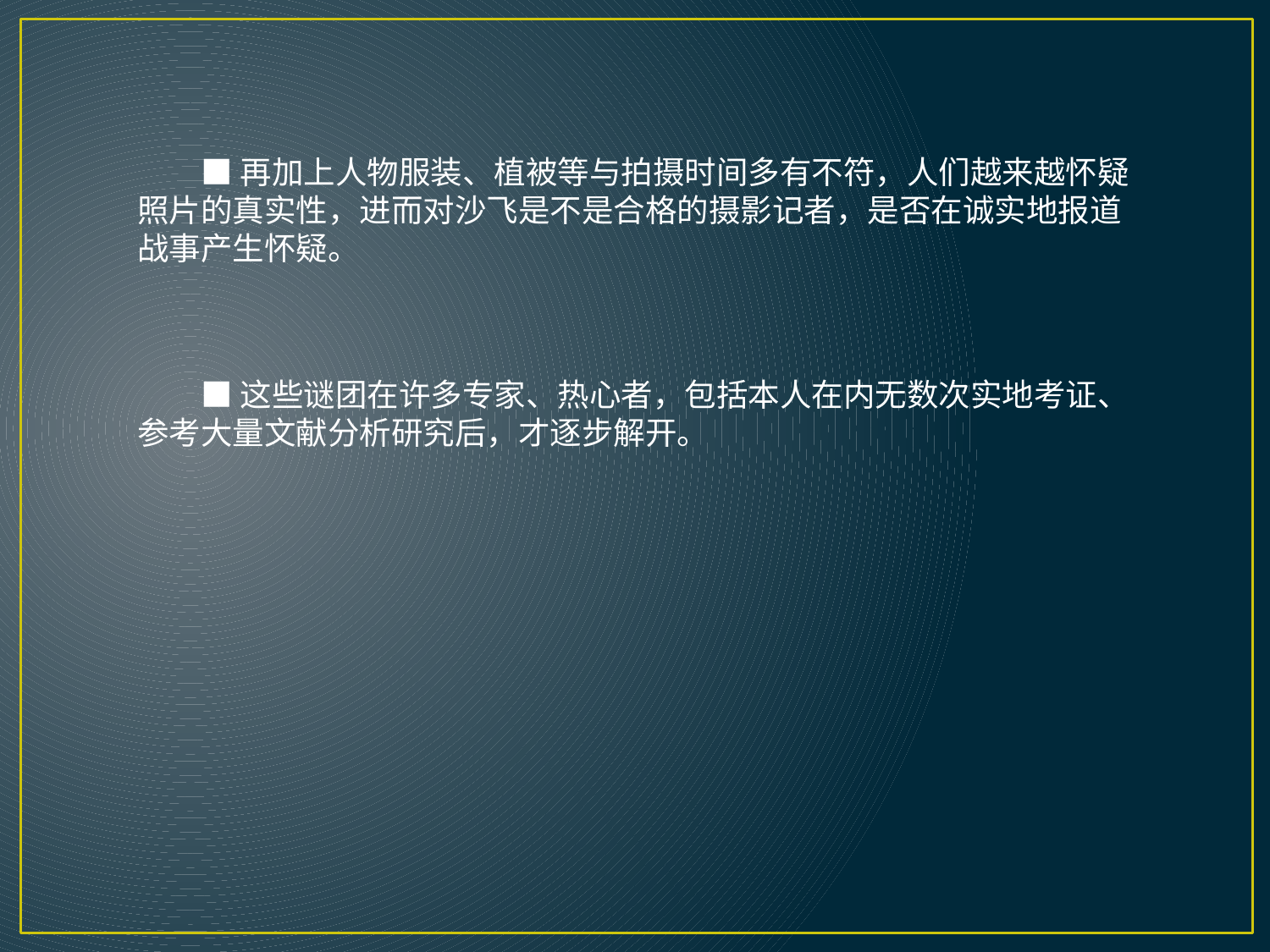

■再加上人物服装、植被等与拍摄时间多有不符，人们越来越怀疑照片的真实性，进而对沙飞是不是合格的摄影记者，是否在诚实地报道战事产生怀疑。

■这些谜团在许多专家、热心者，包括本人在内无数次实地考证、参考大量文献分析研究后，才逐步解开。